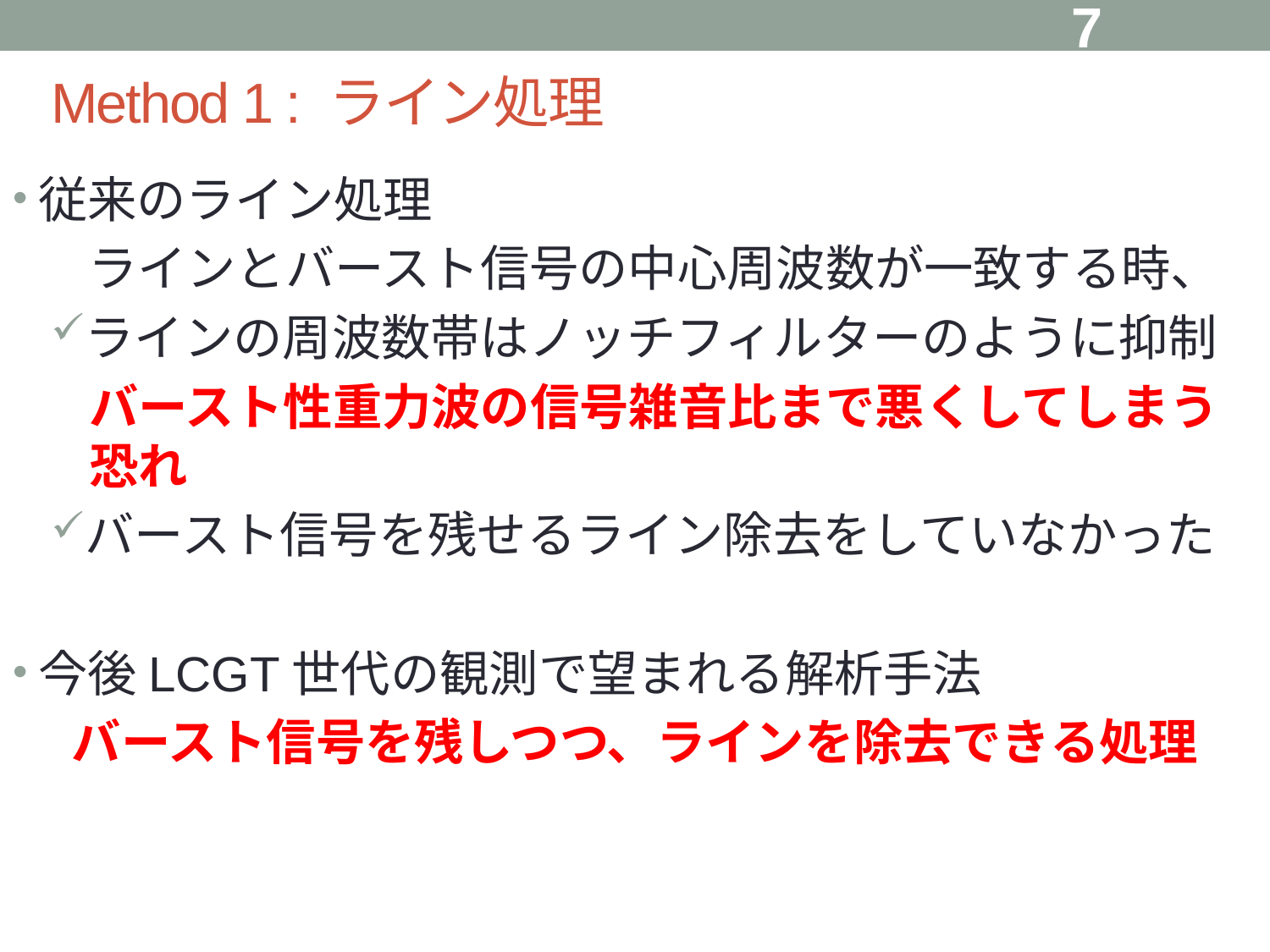

7
# Method 1 : ライン処理
従来のライン処理
ラインとバースト信号の中心周波数が一致する時、
ラインの周波数帯はノッチフィルターのように抑制
バースト性重力波の信号雑音比まで悪くしてしまう恐れ
バースト信号を残せるライン除去をしていなかった

今後LCGT世代の観測で望まれる解析手法
バースト信号を残しつつ、ラインを除去できる処理